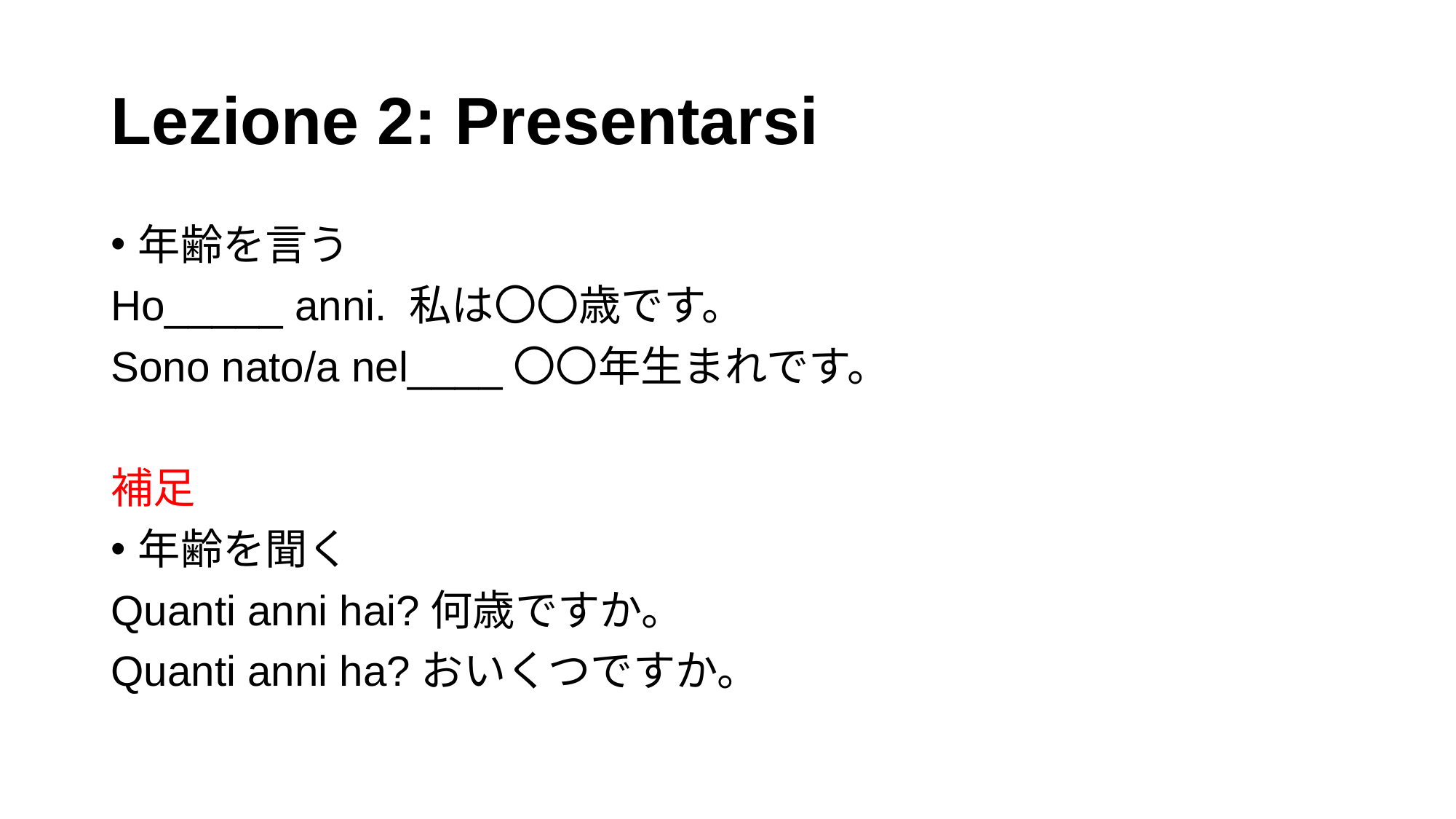

# Lezione 2: Presentarsi
年齢を言う
Ho_____ anni. 私は〇〇歳です。
Sono nato/a nel____〇〇年生まれです。

補足
年齢を聞く
Quanti anni hai?何歳ですか。
Quanti anni ha?おいくつですか。